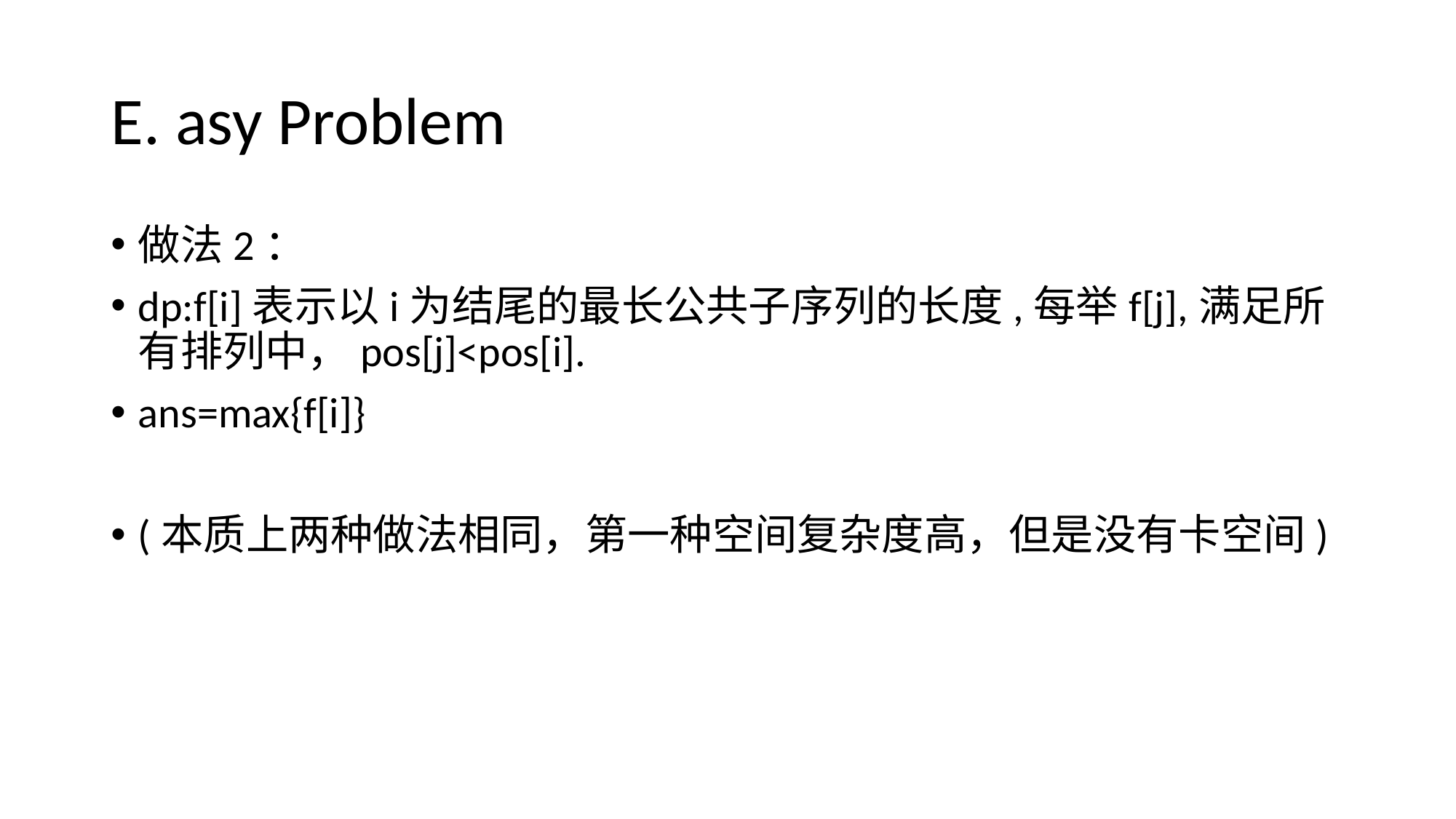

# E. asy Problem
做法2：
dp:f[i]表示以i为结尾的最长公共子序列的长度,每举f[j],满足所有排列中，pos[j]<pos[i].
ans=max{f[i]}

(本质上两种做法相同，第一种空间复杂度高，但是没有卡空间)